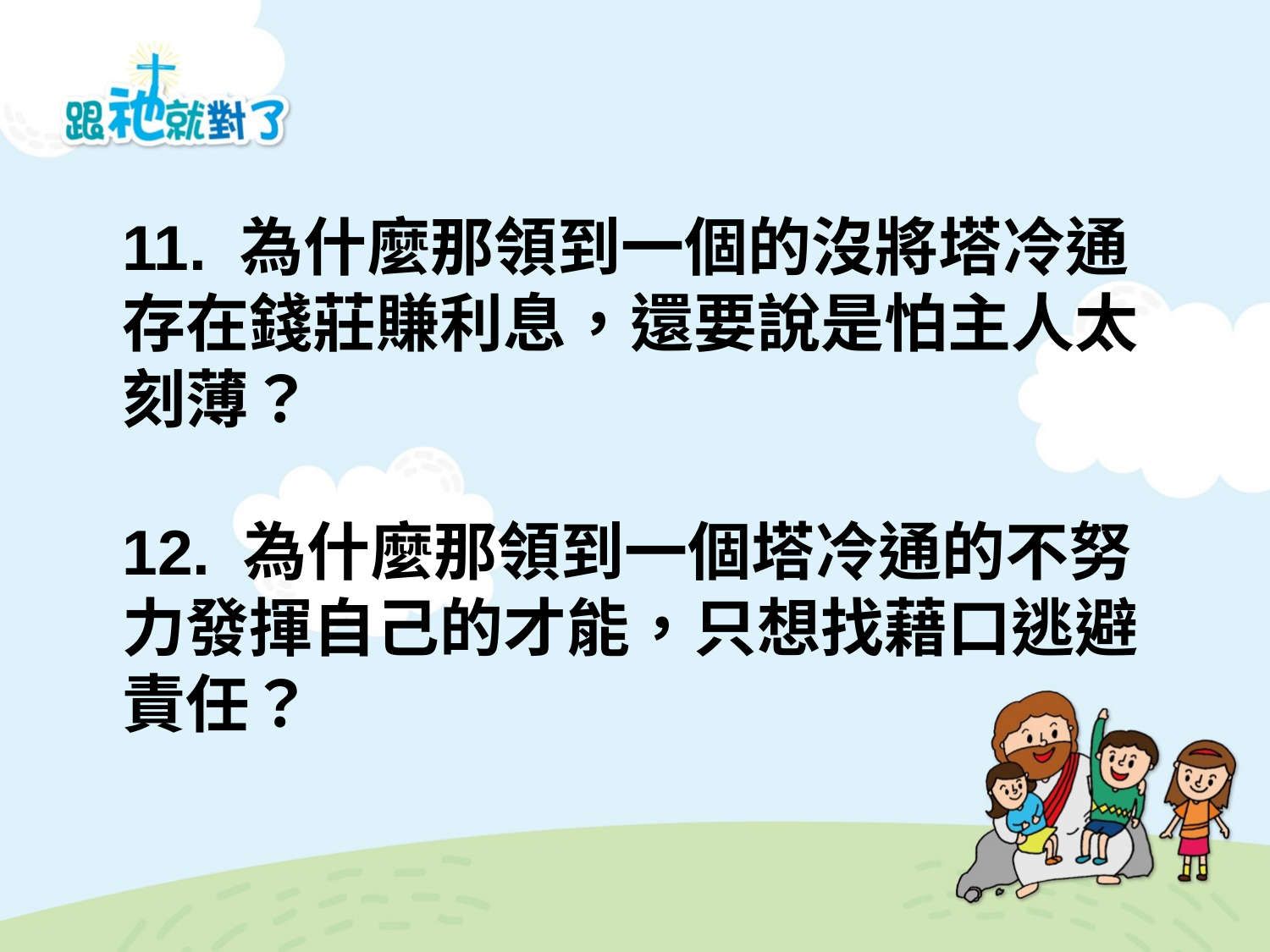

11. 為什麼那領到一個的沒將塔冷通存在錢莊賺利息，還要說是怕主人太刻薄？

12. 為什麼那領到一個塔冷通的不努力發揮自己的才能，只想找藉口逃避責任？